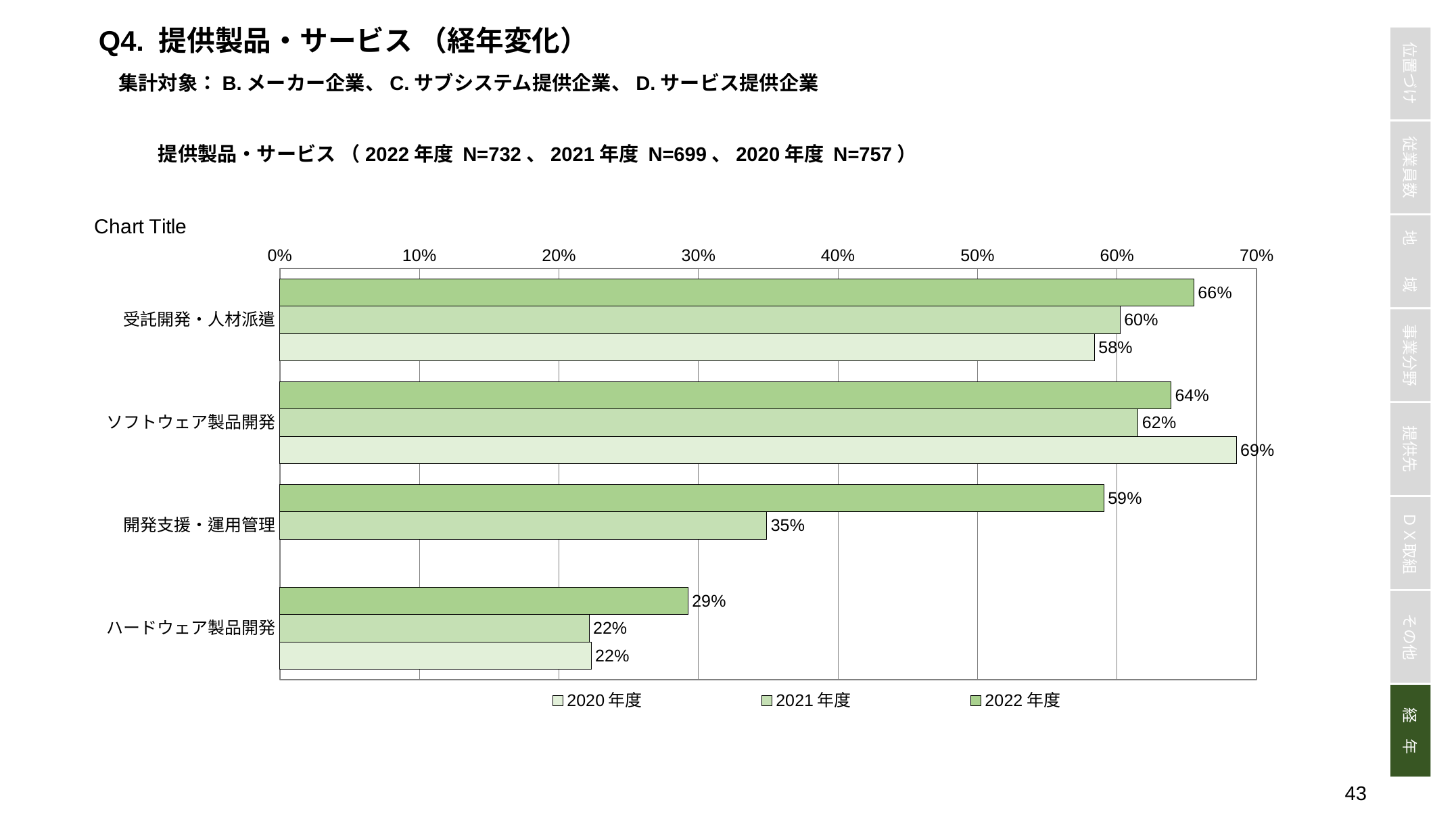

Q4. 提供製品・サービス （経年変化）
集計対象：B.メーカー企業、C.サブシステム提供企業、D.サービス提供企業

　　提供製品・サービス （2022年度 N=732、2021年度 N=699、2020年度 N=757）

### Chart:

| Category | 2022年度 | 2021年度 | 2020年度 |
|---|---|---|---|
| 受託開発・人材派遣 | 0.6552197802197802 | 0.6022889842632332 | 0.583883751651255 |
| ソフトウェア製品開発 | 0.6387362637362637 | 0.6151645207439199 | 0.6856010568031704 |
| 開発支援・運用管理 | 0.5906593406593407 | 0.3490701001430615 | None |
| ハードウェア製品開発 | 0.2925824175824176 | 0.2217453505007153 | 0.22324966974900926 |
43